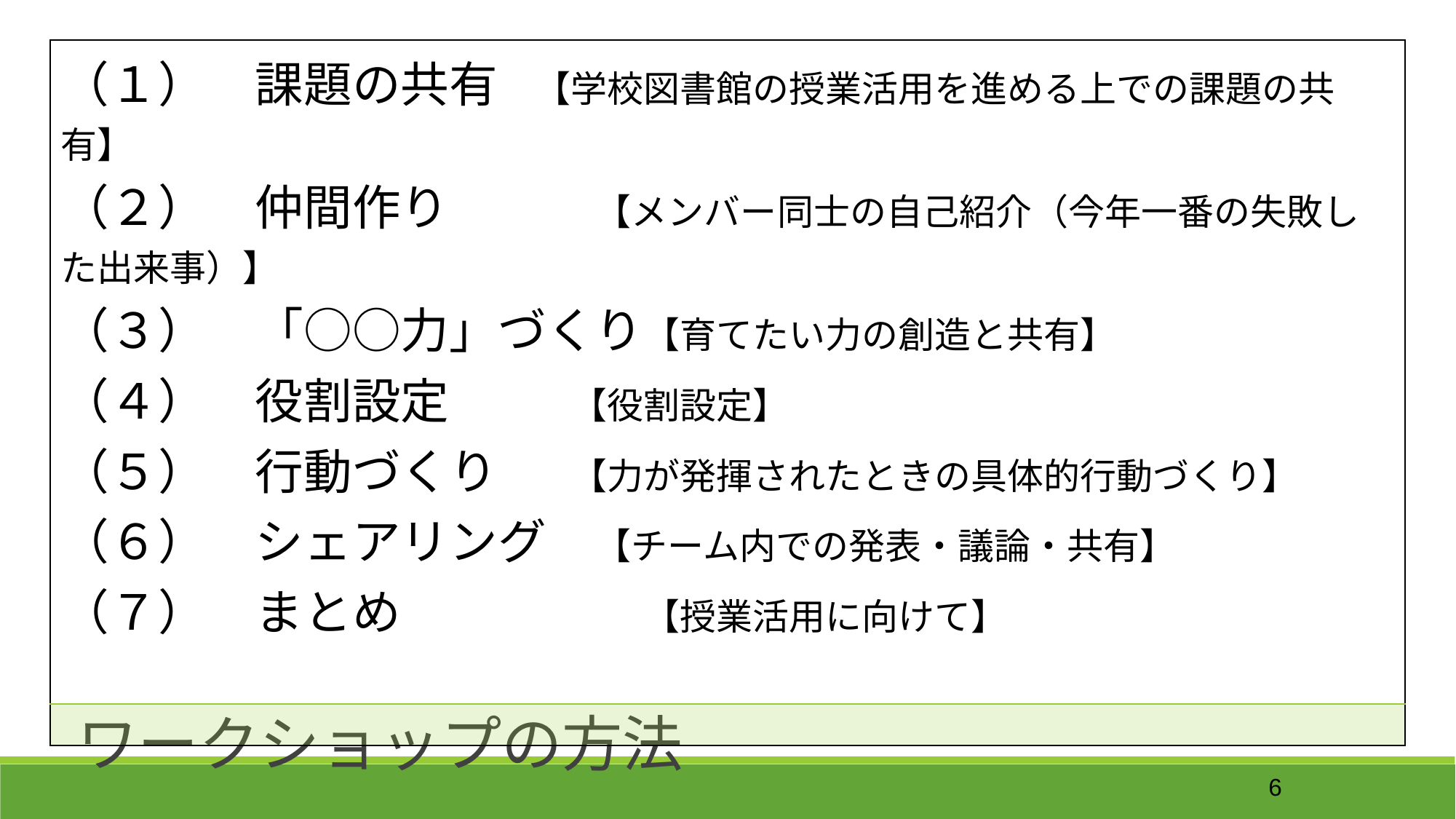

| （１）　課題の共有　【学校図書館の授業活用を進める上での課題の共有】 （２）　仲間作り　　　【メンバー同士の自己紹介（今年一番の失敗した出来事）】 （３）　「○○力」づくり【育てたい力の創造と共有】　 （４）　役割設定　　　【役割設定】 （５）　行動づくり　　【力が発揮されたときの具体的行動づくり】 （６）　シェアリング　【チーム内での発表・議論・共有】 （７）　まとめ　　　　　【授業活用に向けて】 |
| --- |
|  |
　ワークショップの方法

6